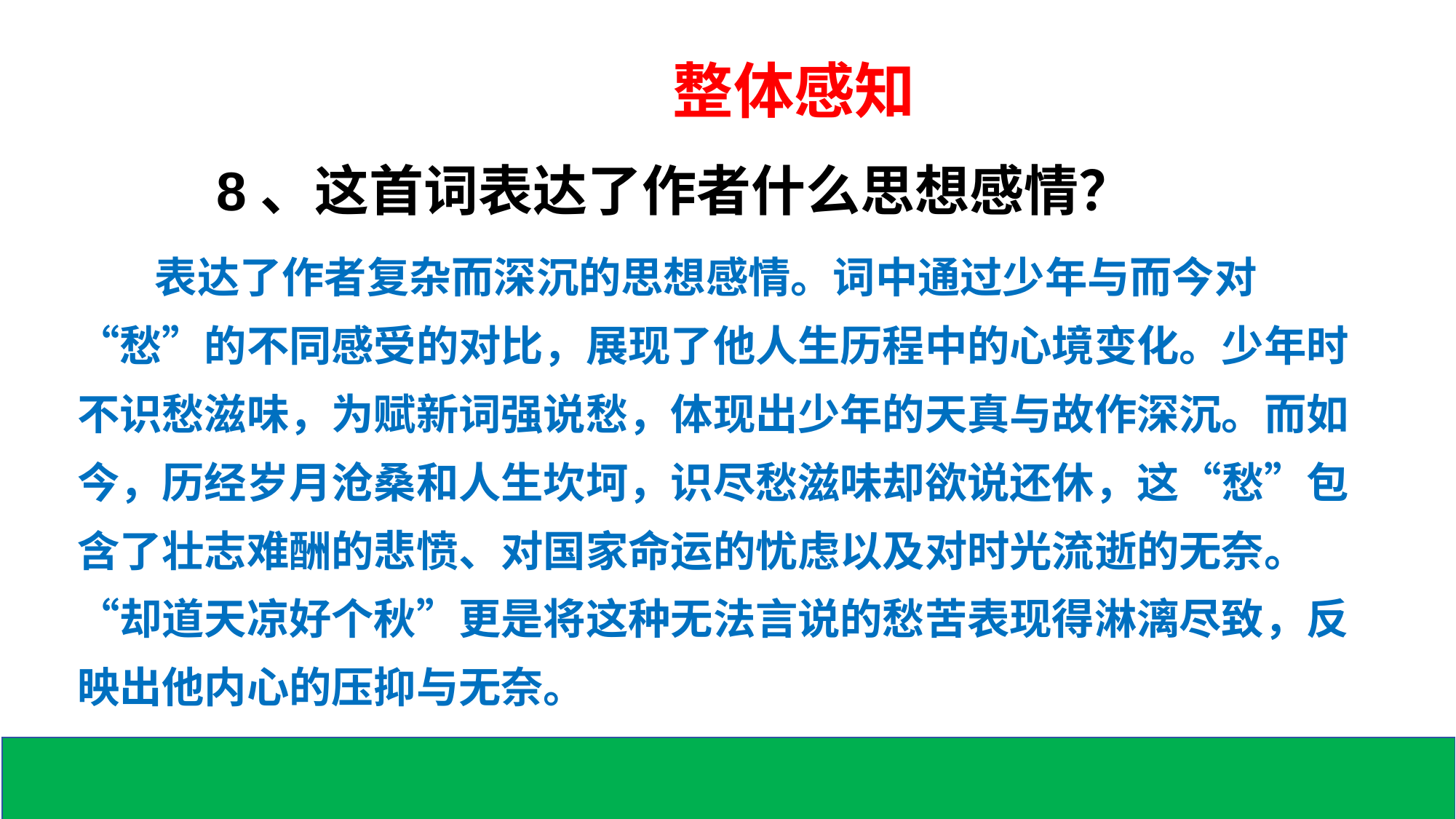

整体感知
        8、这首词表达了作者什么思想感情？
       表达了作者复杂而深沉的思想感情。词中通过少年与而今对“愁”的不同感受的对比，展现了他人生历程中的心境变化。少年时不识愁滋味，为赋新词强说愁，体现出少年的天真与故作深沉。而如今，历经岁月沧桑和人生坎坷，识尽愁滋味却欲说还休，这“愁”包含了壮志难酬的悲愤、对国家命运的忧虑以及对时光流逝的无奈。“却道天凉好个秋”更是将这种无法言说的愁苦表现得淋漓尽致，反映出他内心的压抑与无奈。